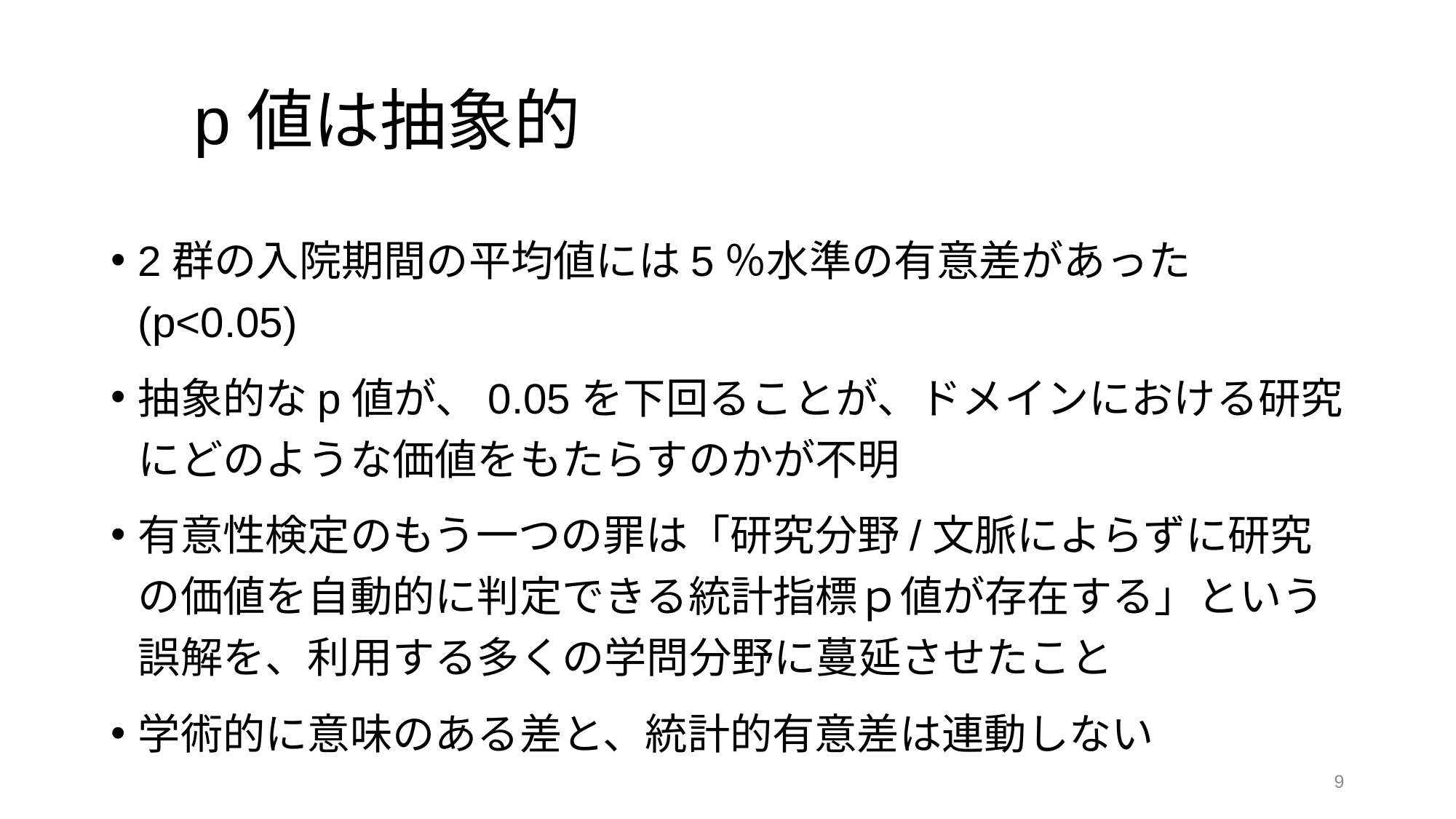

# p値は抽象的
2群の入院期間の平均値には5％水準の有意差があった(p<0.05)
抽象的なp値が、0.05を下回ることが、ドメインにおける研究にどのような価値をもたらすのかが不明
有意性検定のもう一つの罪は「研究分野/文脈によらずに研究の価値を自動的に判定できる統計指標ｐ値が存在する」という誤解を、利用する多くの学問分野に蔓延させたこと
学術的に意味のある差と、統計的有意差は連動しない

9